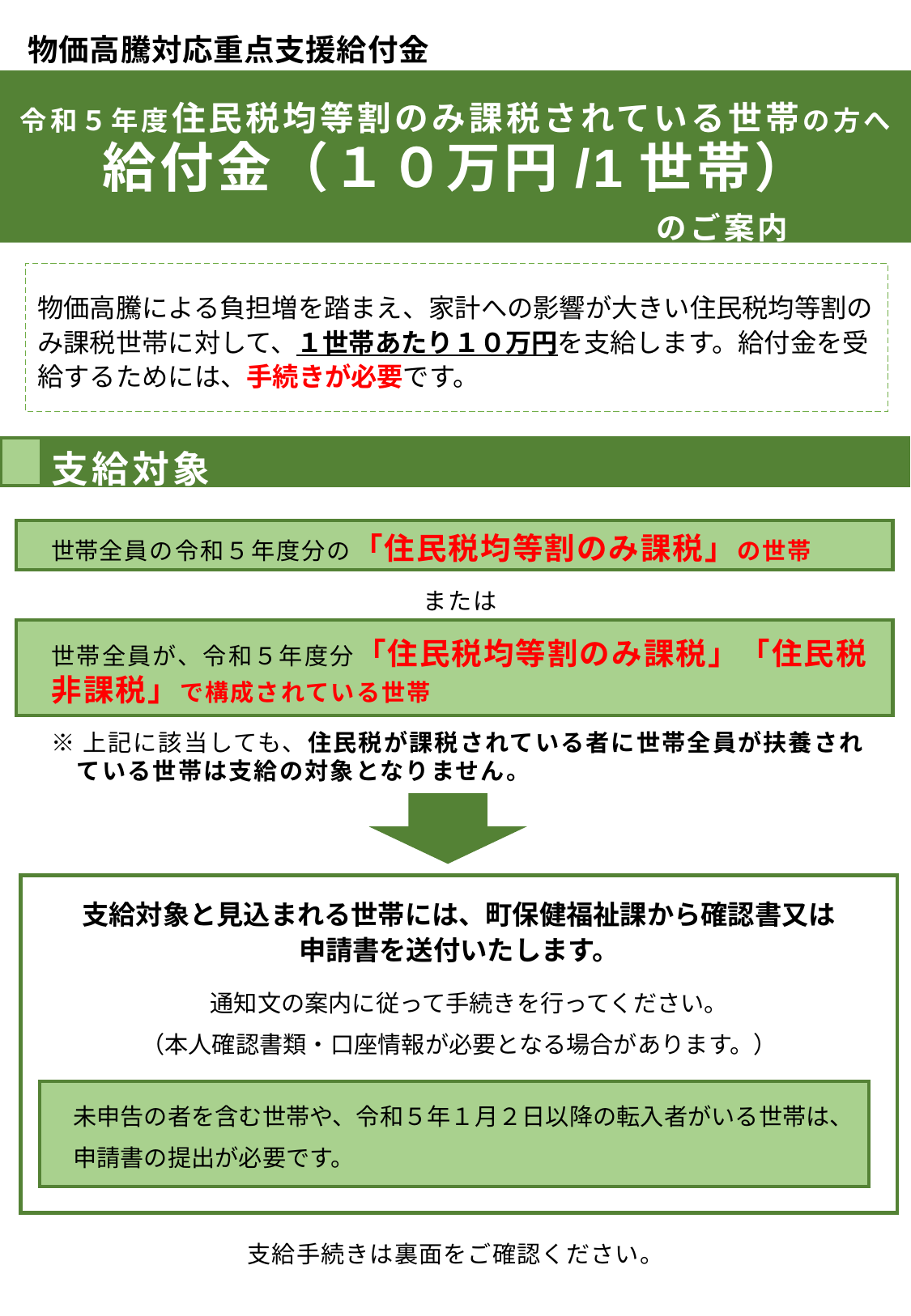

物価高騰対応重点支援給付金

令和５年度住民税均等割のみ課税されている世帯の方へ
給付金（１０万円/1世帯）
                                     のご案内
物価高騰による負担増を踏まえ、家計への影響が大きい住民税均等割のみ課税世帯に対して、１世帯あたり１０万円を支給します。給付金を受給するためには、手続きが必要です。

支給対象

世帯全員の令和５年度分の「住民税均等割のみ課税」の世帯
または
世帯全員が、令和５年度分「住民税均等割のみ課税」「住民税非課税」で構成されている世帯
※上記に該当しても、住民税が課税されている者に世帯全員が扶養され
　ている世帯は支給の対象となりません。

支給対象と見込まれる世帯には、町保健福祉課から確認書又は
申請書を送付いたします。
　通知文の案内に従って手続きを行ってください。
（本人確認書類・口座情報が必要となる場合があります。）
　　未申告の者を含む世帯や、令和５年１月２日以降の転入者がいる世帯は、
　　申請書の提出が必要です。

支給手続きは裏面をご確認ください。